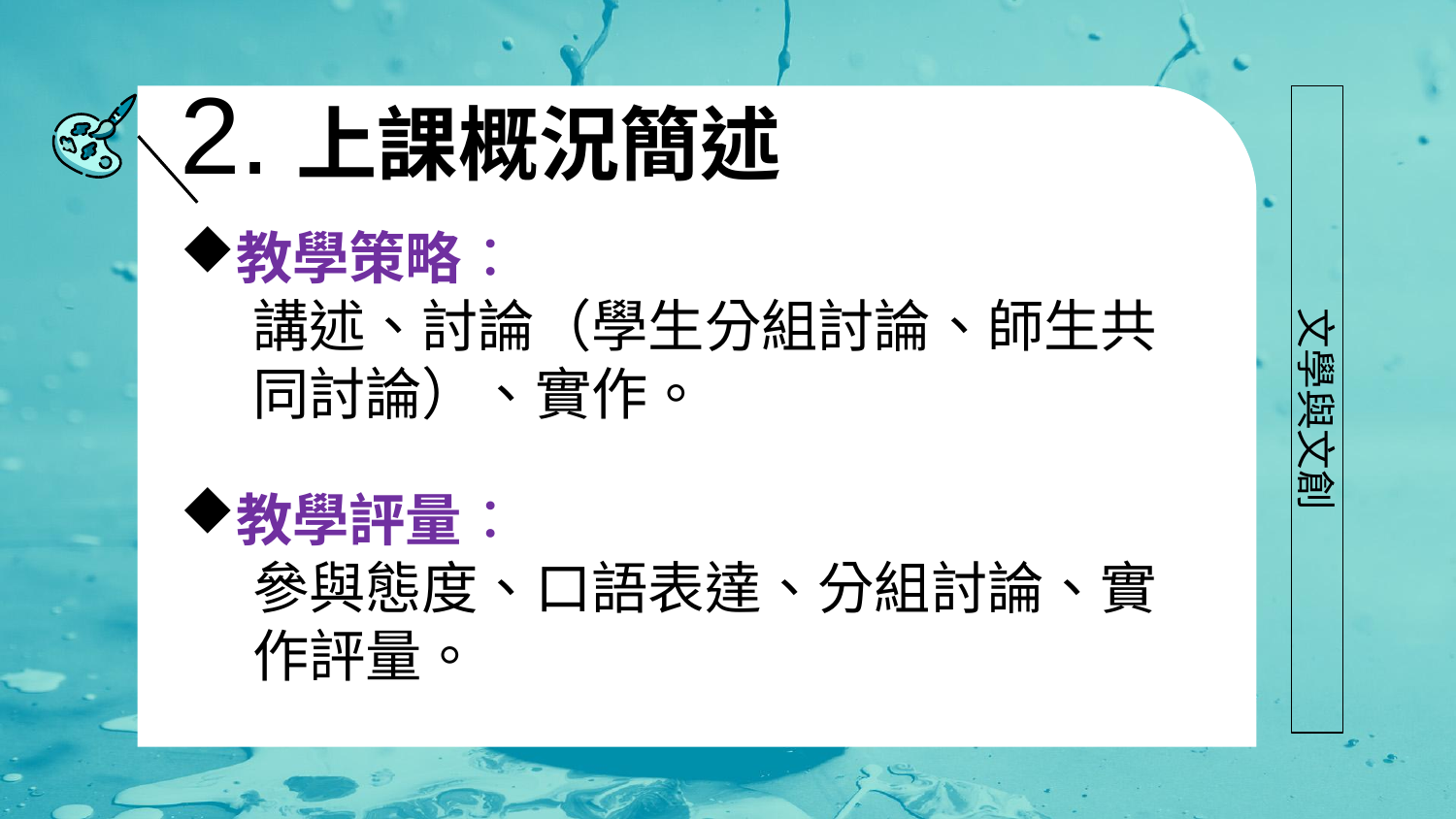

2.上課概況簡述
教學策略：
講述、討論（學生分組討論、師生共同討論）、實作。

教學評量：
參與態度、口語表達、分組討論、實作評量。
# 文學與文創